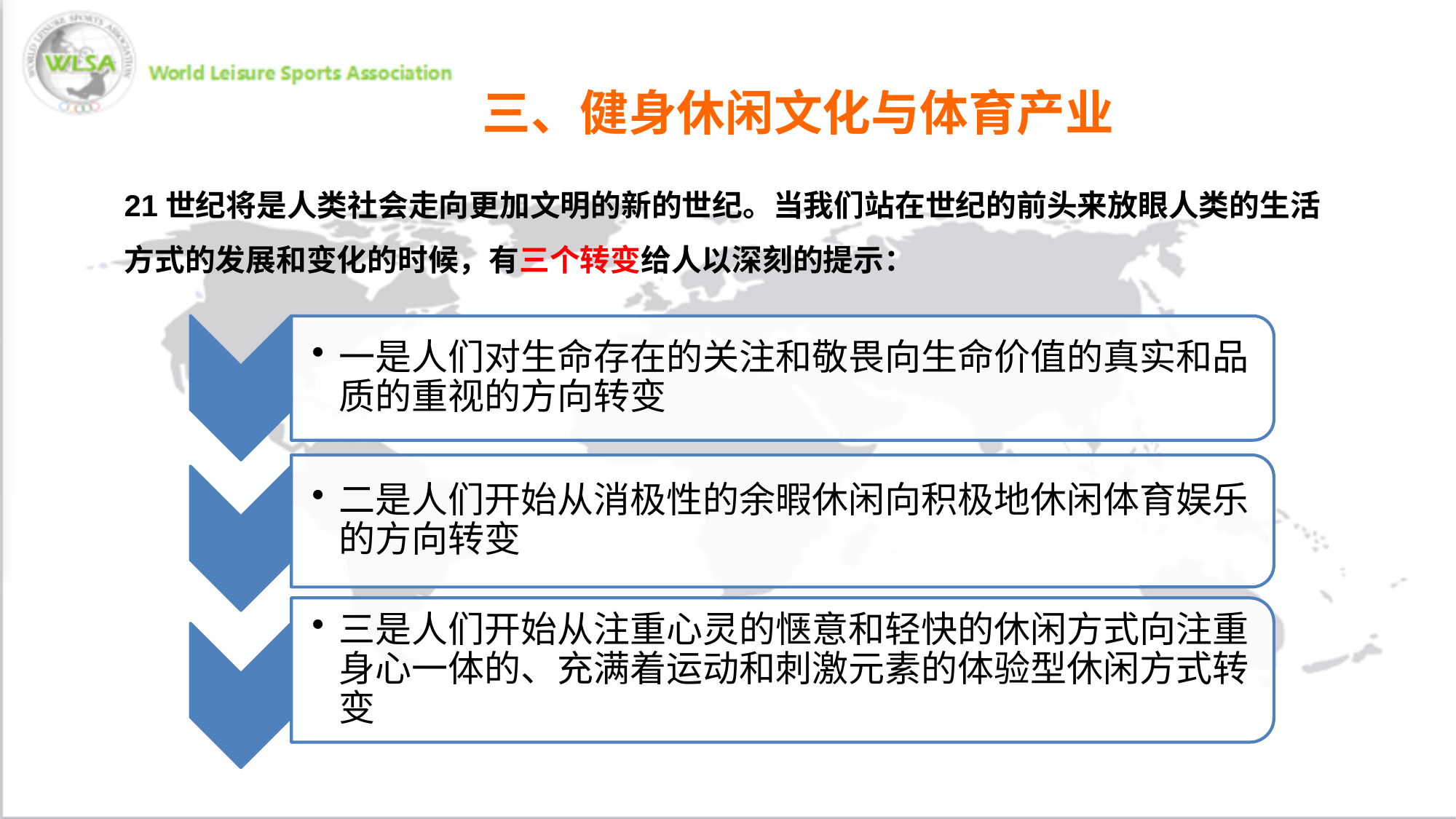

三、健身休闲文化与体育产业
21世纪将是人类社会走向更加文明的新的世纪。当我们站在世纪的前头来放眼人类的生活方式的发展和变化的时候，有三个转变给人以深刻的提示：

一是人们对生命存在的关注和敬畏向生命价值的真实和品质的重视的方向转变

二是人们开始从消极性的余暇休闲向积极地休闲体育娱乐的方向转变

三是人们开始从注重心灵的惬意和轻快的休闲方式向注重身心一体的、充满着运动和刺激元素的体验型休闲方式转变